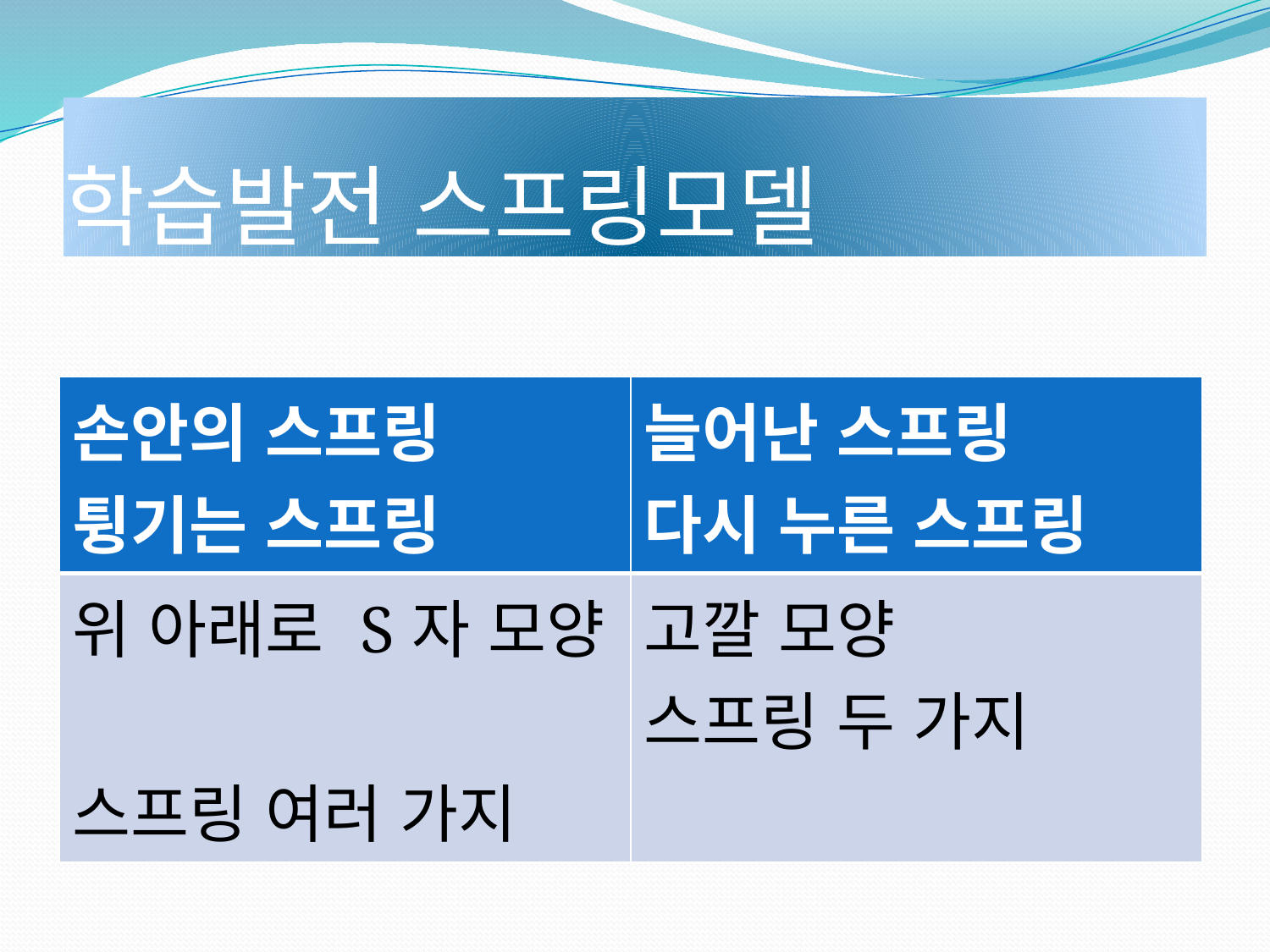

# 학습발전 스프링모델
| 손안의 스프링  튕기는 스프링 | 늘어난 스프링 다시 누른 스프링 |
| --- | --- |
| 위 아래로 S자 모양 스프링 여러 가지 | 고깔 모양 스프링 두 가지 |